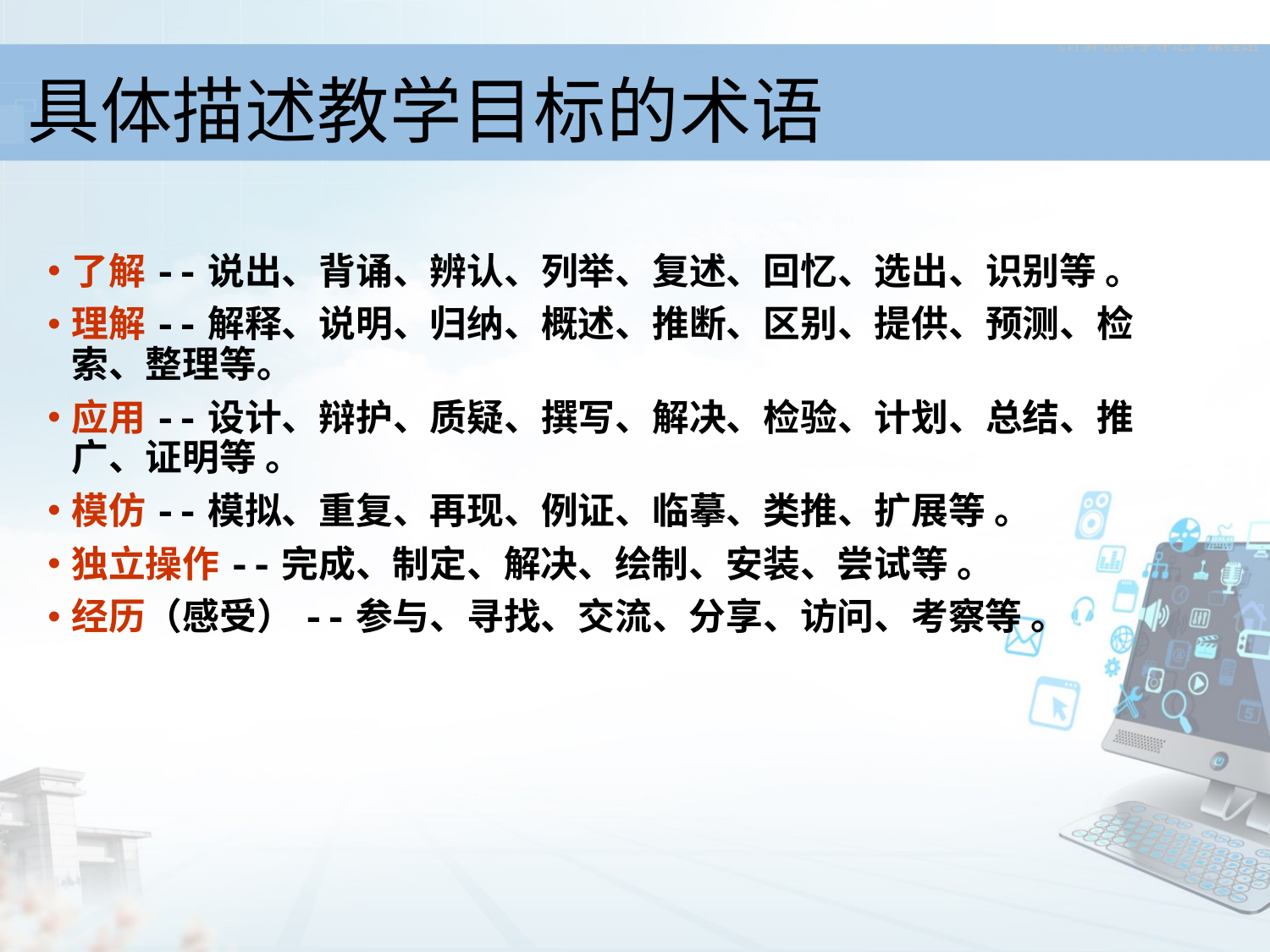

具体描述教学目标的术语
了解--说出、背诵、辨认、列举、复述、回忆、选出、识别等 。
理解--解释、说明、归纳、概述、推断、区别、提供、预测、检索、整理等。
应用--设计、辩护、质疑、撰写、解决、检验、计划、总结、推广、证明等 。
模仿--模拟、重复、再现、例证、临摹、类推、扩展等 。
独立操作--完成、制定、解决、绘制、安装、尝试等 。
经历（感受）--参与、寻找、交流、分享、访问、考察等 。